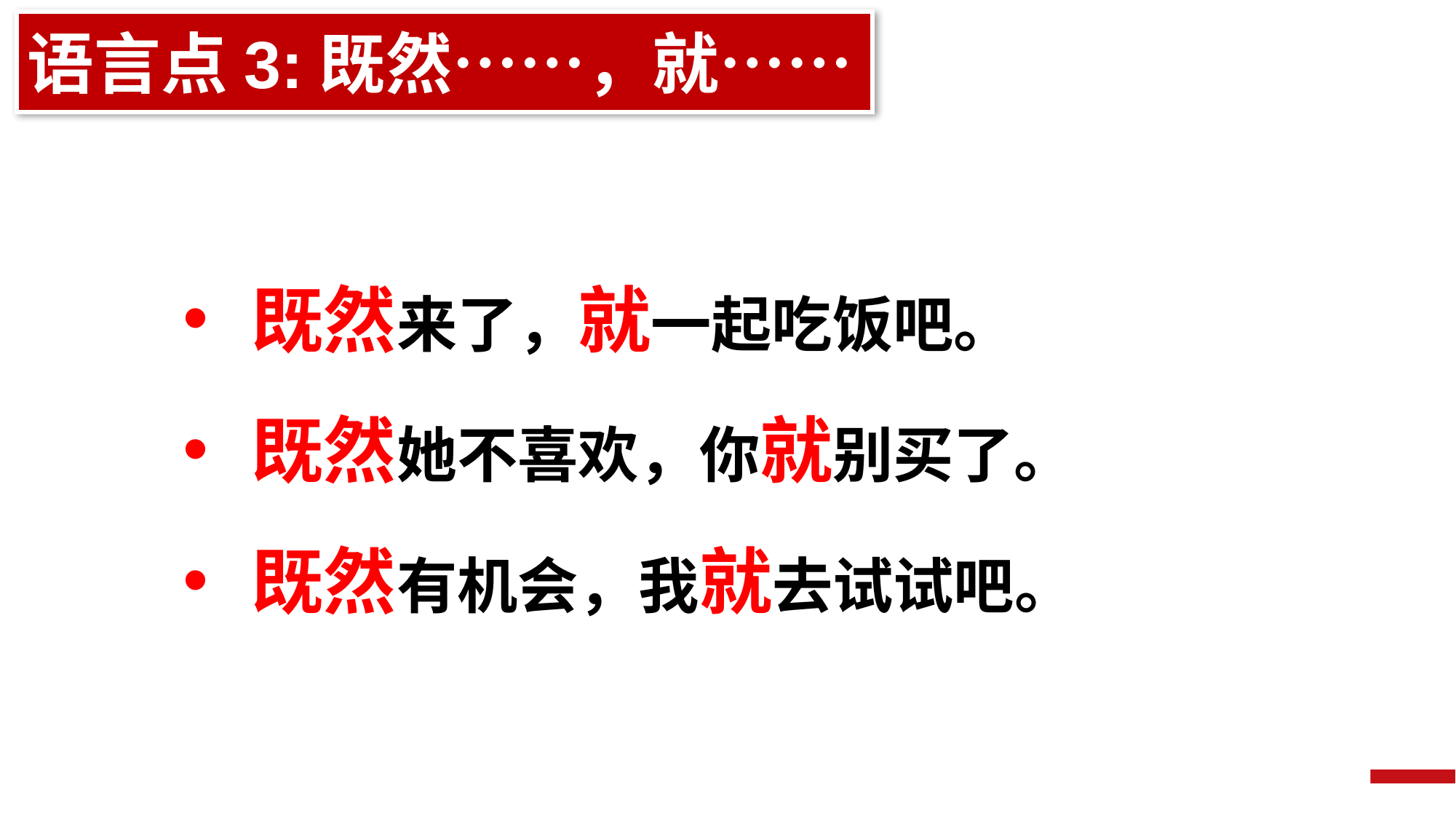

语言点3:既然……，就……
既然来了，就一起吃饭吧。
既然她不喜欢，你就别买了。
既然有机会，我就去试试吧。